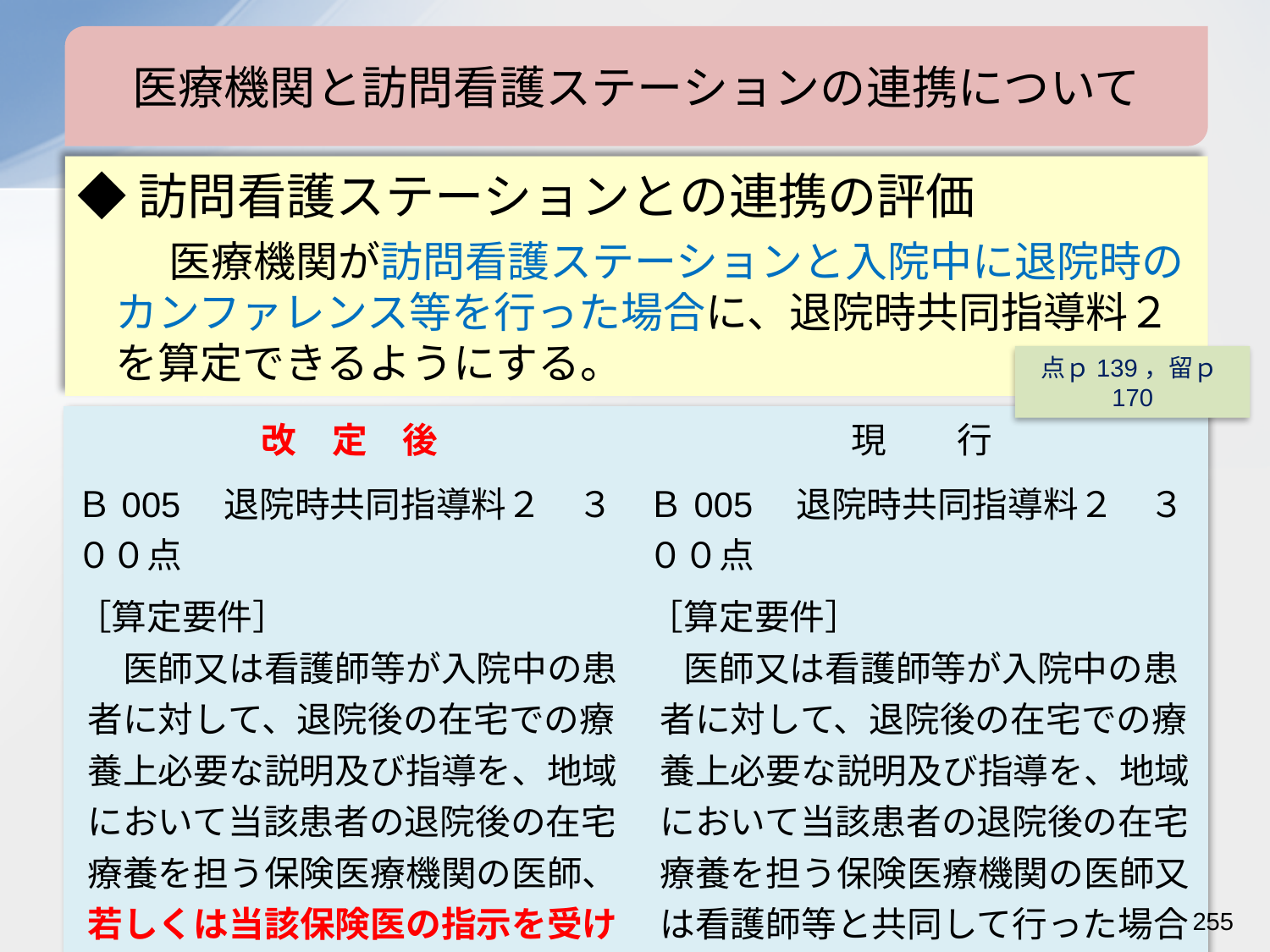

医療機関と訪問看護ステーションの連携について
◆訪問看護ステーションとの連携の評価
　医療機関が訪問看護ステーションと入院中に退院時のカンファレンス等を行った場合に、退院時共同指導料２を算定できるようにする。
点ｐ139，留ｐ170
| 改　定　後 | 現　　行 |
| --- | --- |
| Ｂ005　退院時共同指導料２　３００点 ［算定要件］ 　医師又は看護師等が入院中の患者に対して、退院後の在宅での療養上必要な説明及び指導を、地域において当該患者の退院後の在宅療養を担う保険医療機関の医師、若しくは当該保険医の指示を受けた看護師等、又は訪問看護ステーションの看護師等と共同して行った場合に算定する。 | Ｂ005　退院時共同指導料２　３００点 ［算定要件］ 　医師又は看護師等が入院中の患者に対して、退院後の在宅での療養上必要な説明及び指導を、地域において当該患者の退院後の在宅療養を担う保険医療機関の医師又は看護師等と共同して行った場合に算定する。 |
255